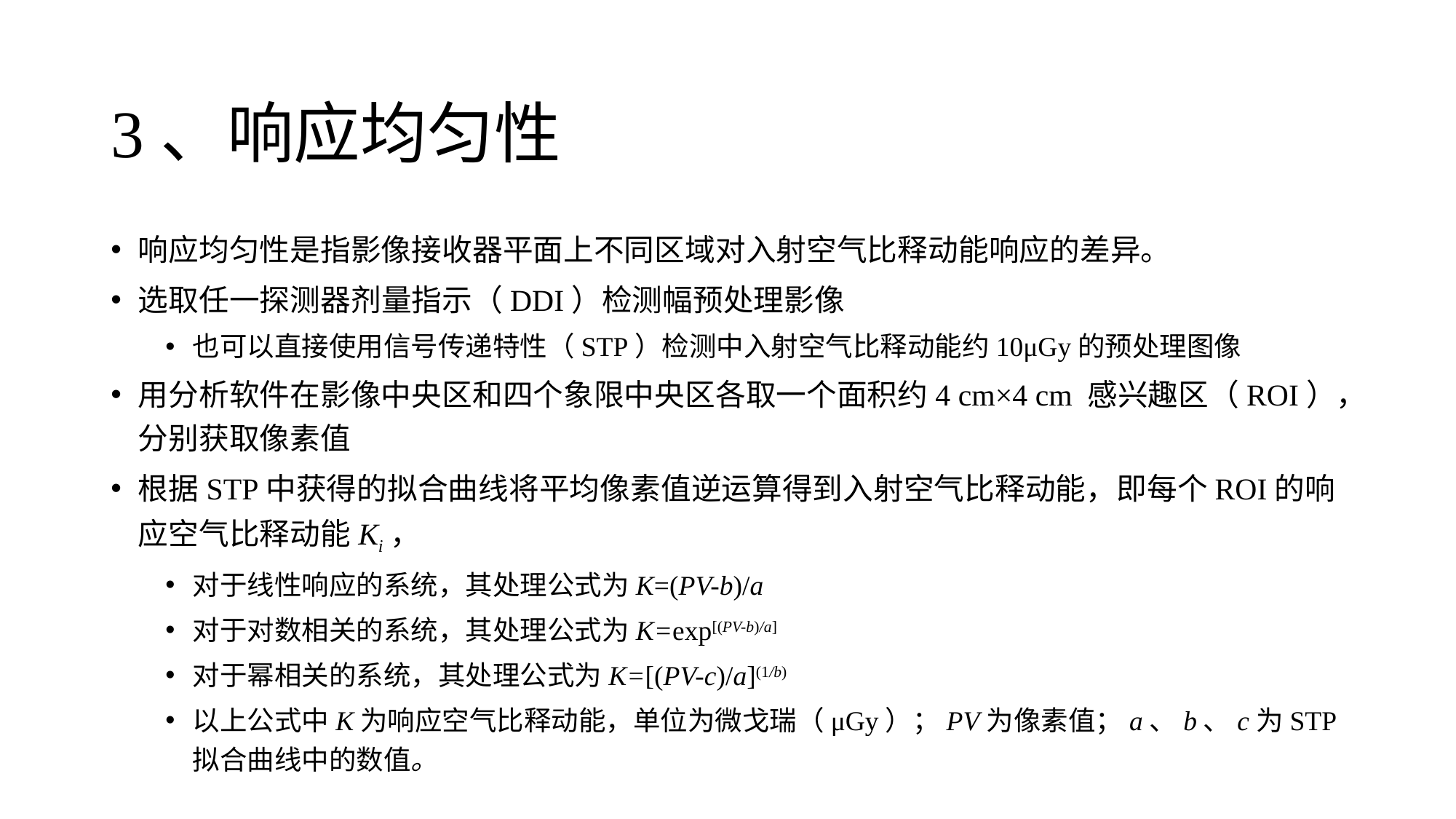

# 3、响应均匀性
响应均匀性是指影像接收器平面上不同区域对入射空气比释动能响应的差异。
选取任一探测器剂量指示（DDI）检测幅预处理影像
也可以直接使用信号传递特性（STP）检测中入射空气比释动能约10μGy的预处理图像
用分析软件在影像中央区和四个象限中央区各取一个面积约4 cm×4 cm 感兴趣区（ROI），分别获取像素值
根据STP中获得的拟合曲线将平均像素值逆运算得到入射空气比释动能，即每个ROI的响应空气比释动能Ki，
对于线性响应的系统，其处理公式为K=(PV-b)/a
对于对数相关的系统，其处理公式为K=exp[(PV-b)/a]
对于幂相关的系统，其处理公式为K=[(PV-c)/a](1/b)
以上公式中K为响应空气比释动能，单位为微戈瑞（μGy）；PV为像素值；a、b、c为STP拟合曲线中的数值。